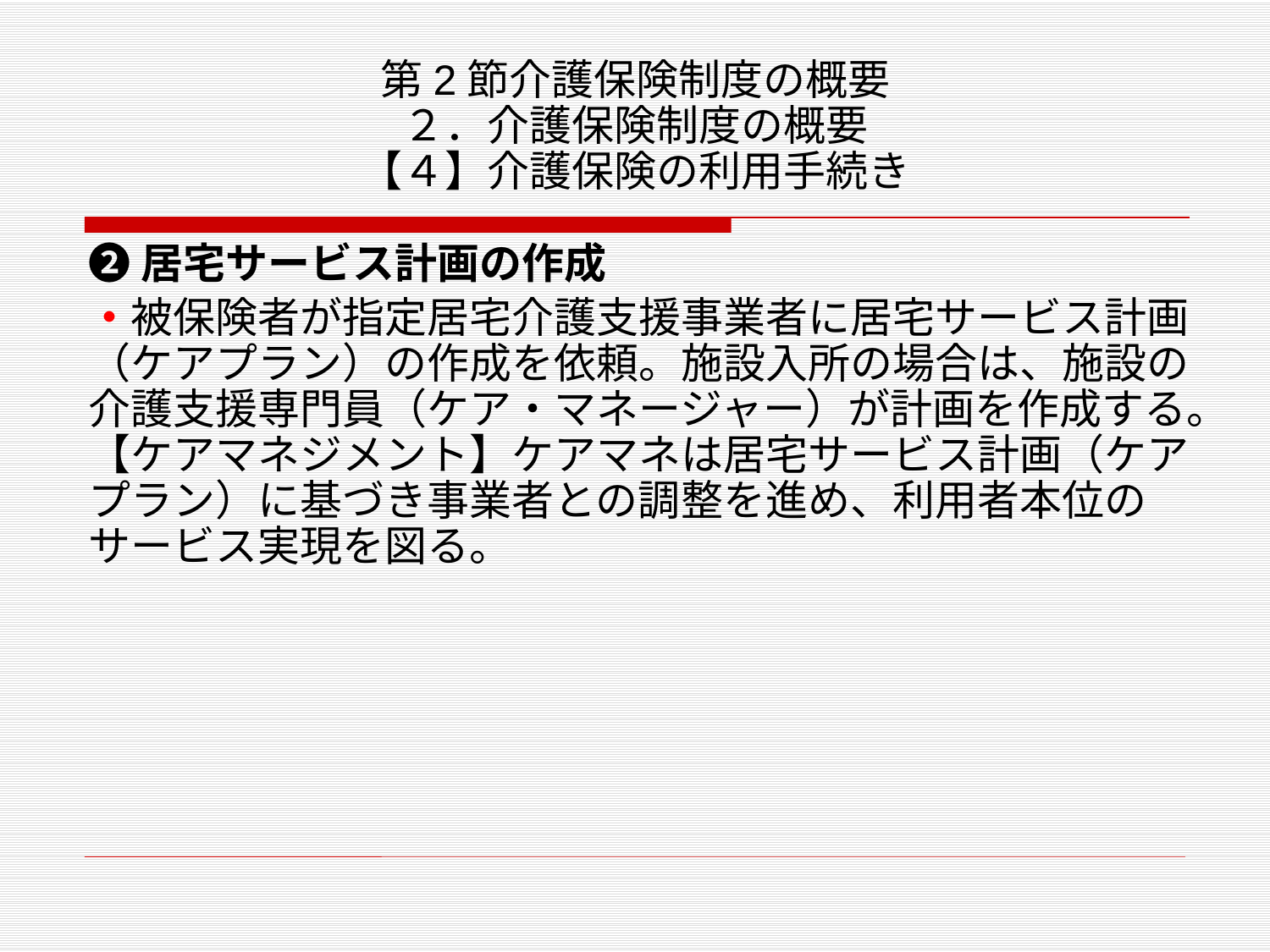

# 第2節介護保険制度の概要 ２．介護保険制度の概要 【４】介護保険の利用手続き
❷居宅サービス計画の作成
・被保険者が指定居宅介護支援事業者に居宅サービス計画（ケアプラン）の作成を依頼。施設入所の場合は、施設の介護支援専門員（ケア・マネージャー）が計画を作成する。【ケアマネジメント】ケアマネは居宅サービス計画（ケアプラン）に基づき事業者との調整を進め、利用者本位のサービス実現を図る。